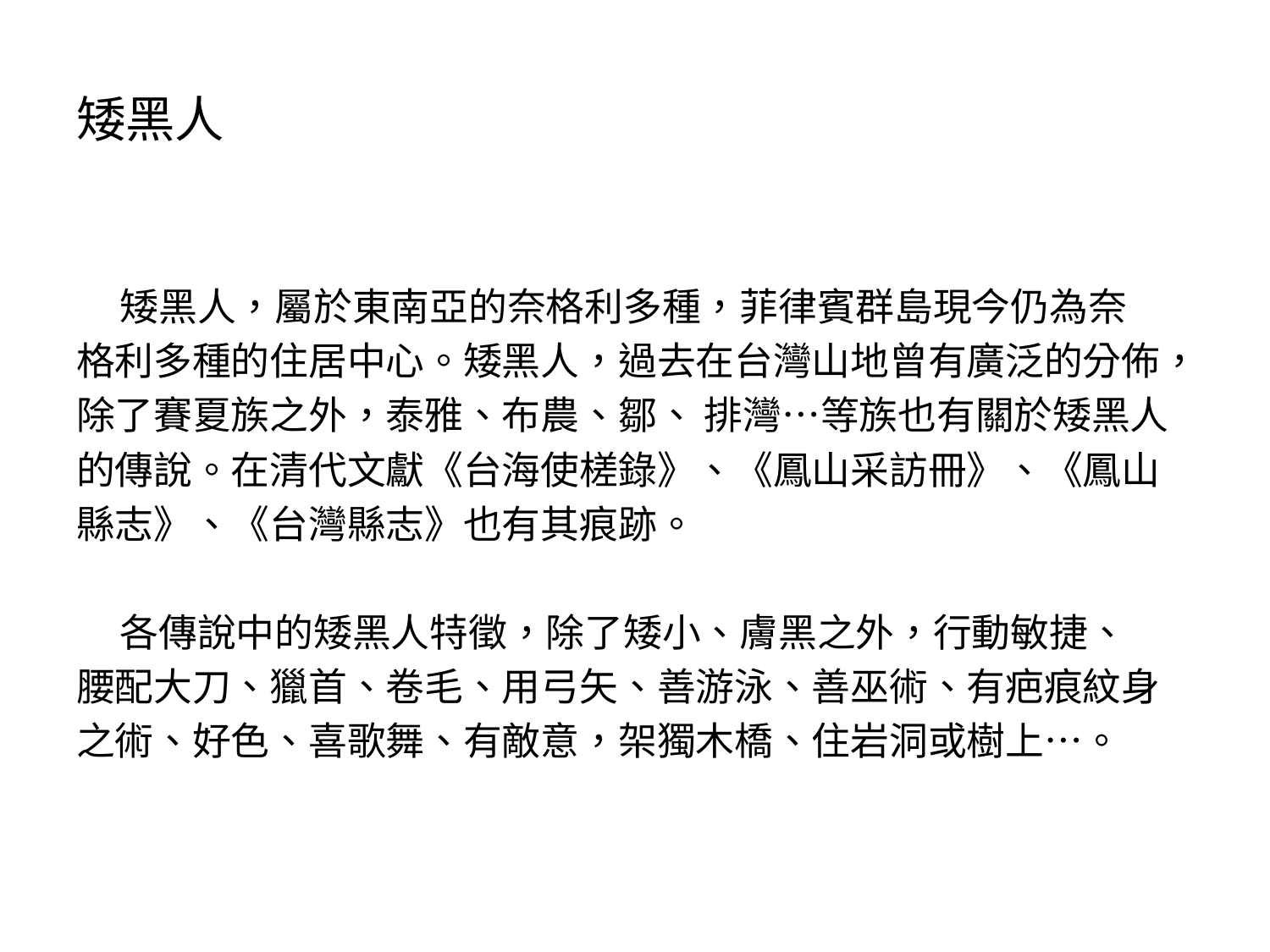

# 矮黑人

    矮黑人，屬於東南亞的奈格利多種，菲律賓群島現今仍為奈
格利多種的住居中心。矮黑人，過去在台灣山地曾有廣泛的分佈，
除了賽夏族之外，泰雅、布農、鄒、 排灣…等族也有關於矮黑人
的傳說。在清代文獻《台海使槎錄》、《鳳山采訪冊》、《鳳山
縣志》、《台灣縣志》也有其痕跡。

    各傳說中的矮黑人特徵，除了矮小、膚黑之外，行動敏捷、
腰配大刀、獵首、卷毛、用弓矢、善游泳、善巫術、有疤痕紋身
之術、好色、喜歌舞、有敵意，架獨木橋、住岩洞或樹上…。